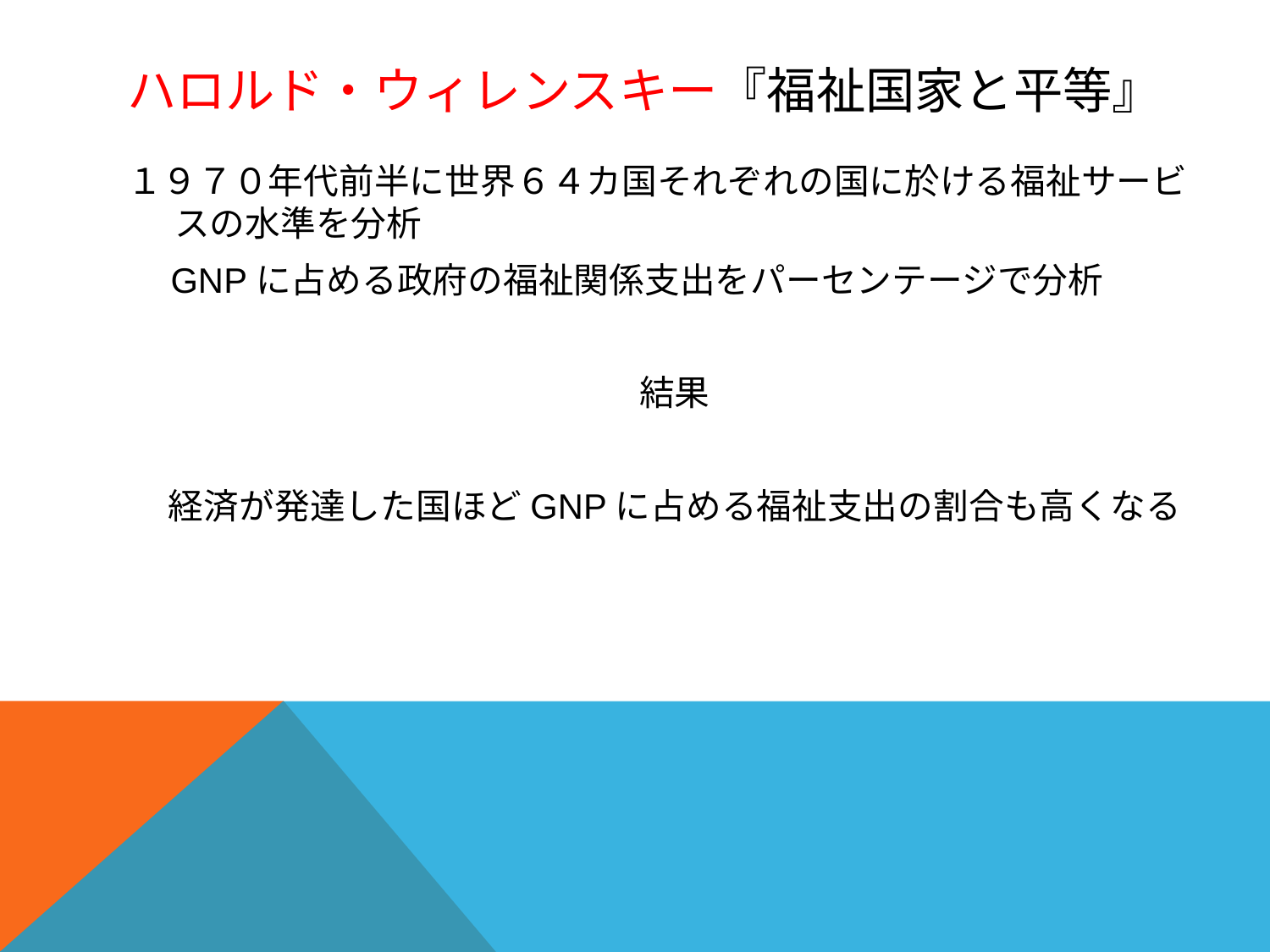

# ハロルド・ウィレンスキー『福祉国家と平等』
１９７０年代前半に世界６４カ国それぞれの国に於ける福祉サービスの水準を分析
　GNPに占める政府の福祉関係支出をパーセンテージで分析

結果

経済が発達した国ほどGNPに占める福祉支出の割合も高くなる